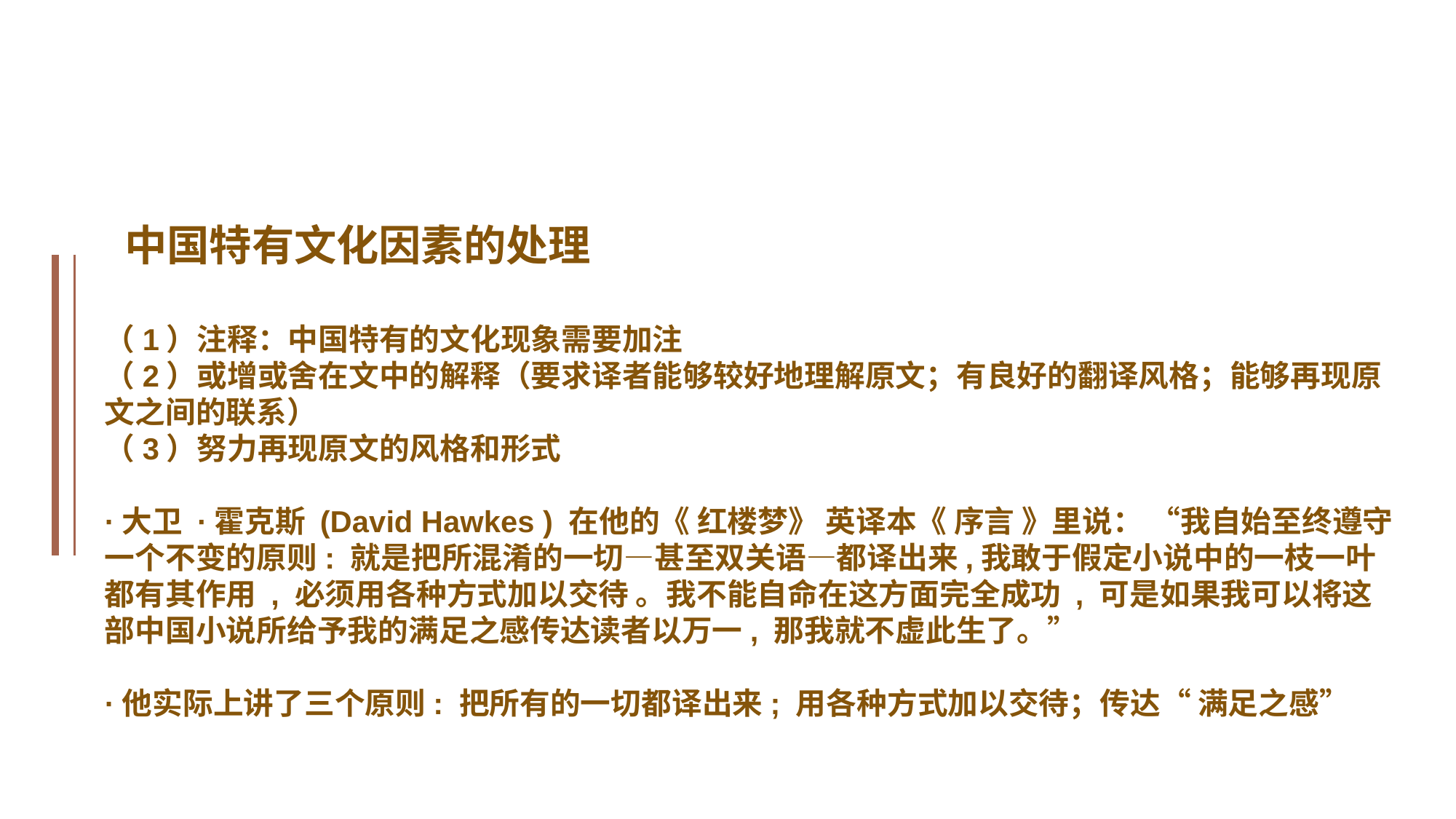

中国特有文化因素的处理

（1）注释：中国特有的文化现象需要加注
（2）或增或舍在文中的解释（要求译者能够较好地理解原文；有良好的翻译风格；能够再现原文之间的联系）
（3）努力再现原文的风格和形式

·大卫 ·霍克斯 (David Hawkes ) 在他的《 红楼梦》 英译本《 序言 》里说： “我自始至终遵守一个不变的原则: 就是把所混淆的一切—甚至双关语—都译出来,我敢于假定小说中的一枝一叶都有其作用 , 必须用各种方式加以交待 。我不能自命在这方面完全成功 , 可是如果我可以将这部中国小说所给予我的满足之感传达读者以万一, 那我就不虚此生了。”

·他实际上讲了三个原则: 把所有的一切都译出来; 用各种方式加以交待；传达“ 满足之感”